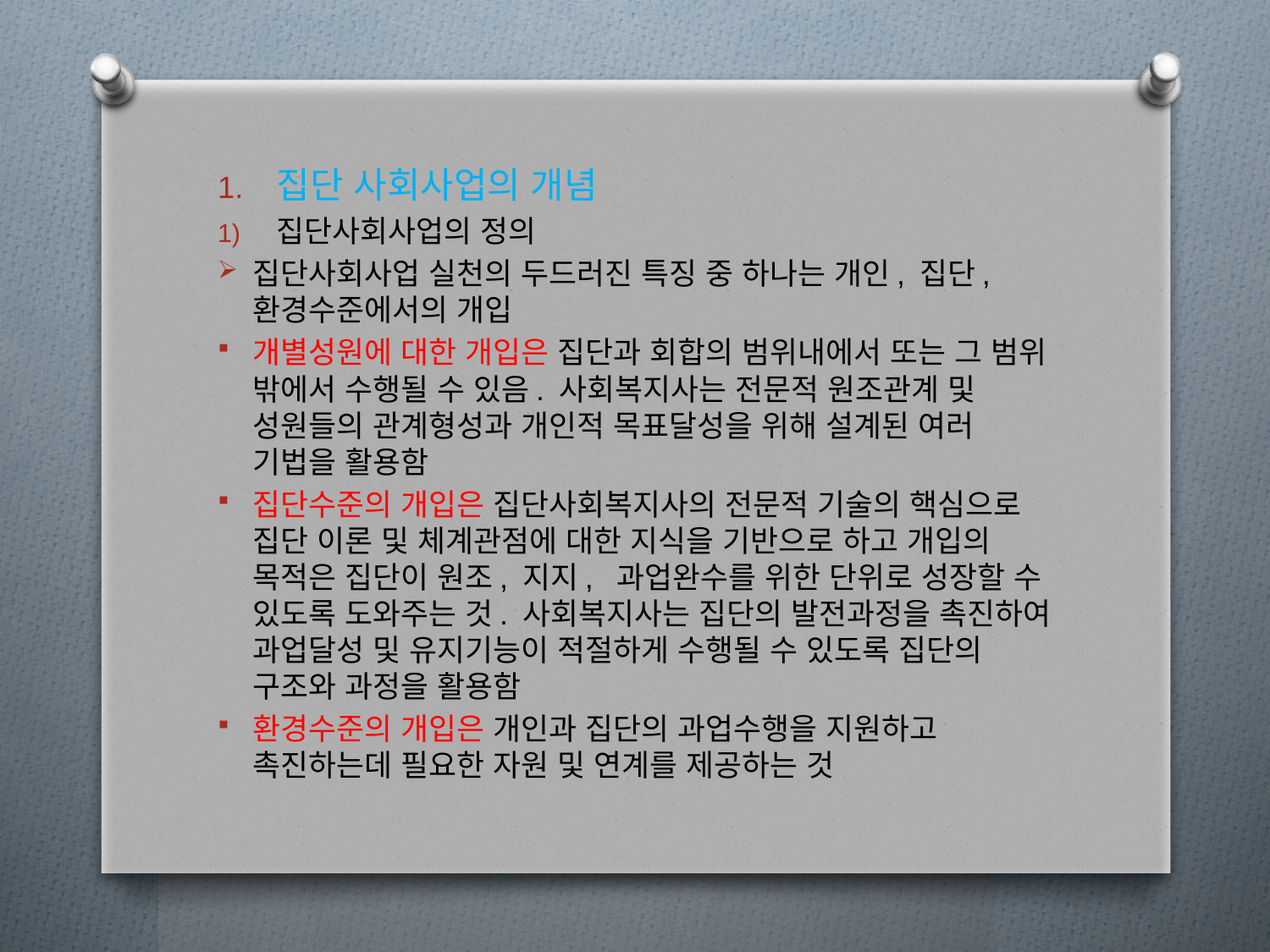

집단 사회사업의 개념
집단사회사업의 정의
집단사회사업 실천의 두드러진 특징 중 하나는 개인, 집단, 환경수준에서의 개입
개별성원에 대한 개입은 집단과 회합의 범위내에서 또는 그 범위 밖에서 수행될 수 있음. 사회복지사는 전문적 원조관계 및 성원들의 관계형성과 개인적 목표달성을 위해 설계된 여러 기법을 활용함
집단수준의 개입은 집단사회복지사의 전문적 기술의 핵심으로 집단 이론 및 체계관점에 대한 지식을 기반으로 하고 개입의 목적은 집단이 원조, 지지,  과업완수를 위한 단위로 성장할 수 있도록 도와주는 것. 사회복지사는 집단의 발전과정을 촉진하여 과업달성 및 유지기능이 적절하게 수행될 수 있도록 집단의 구조와 과정을 활용함
환경수준의 개입은 개인과 집단의 과업수행을 지원하고 촉진하는데 필요한 자원 및 연계를 제공하는 것